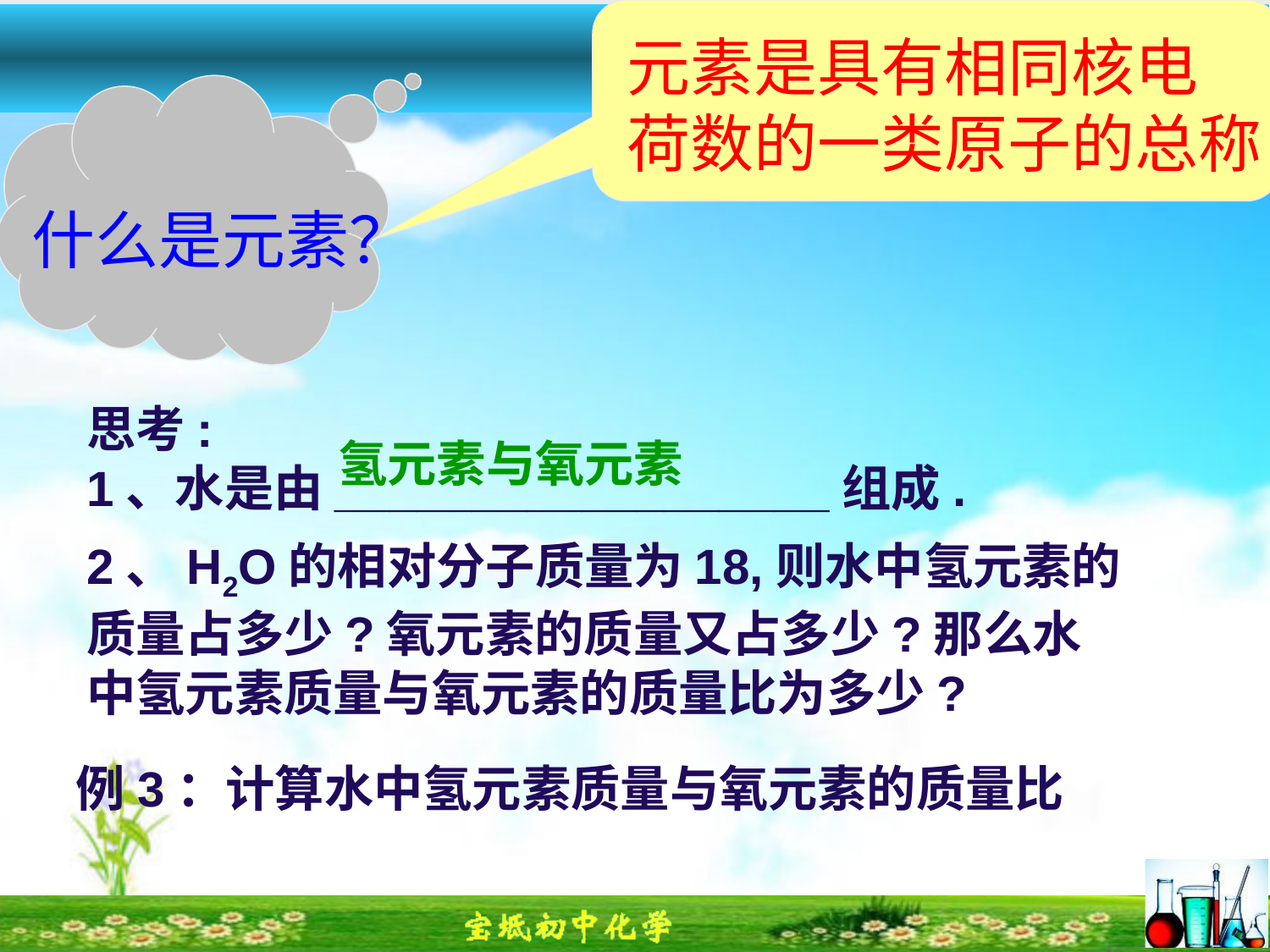

元素是具有相同核电
荷数的一类原子的总称

什么是元素？
思考:
1、水是由__________________组成.
氢元素与氧元素
2、H2O的相对分子质量为18,则水中氢元素的质量占多少?氧元素的质量又占多少?那么水中氢元素质量与氧元素的质量比为多少?
例3：计算水中氢元素质量与氧元素的质量比